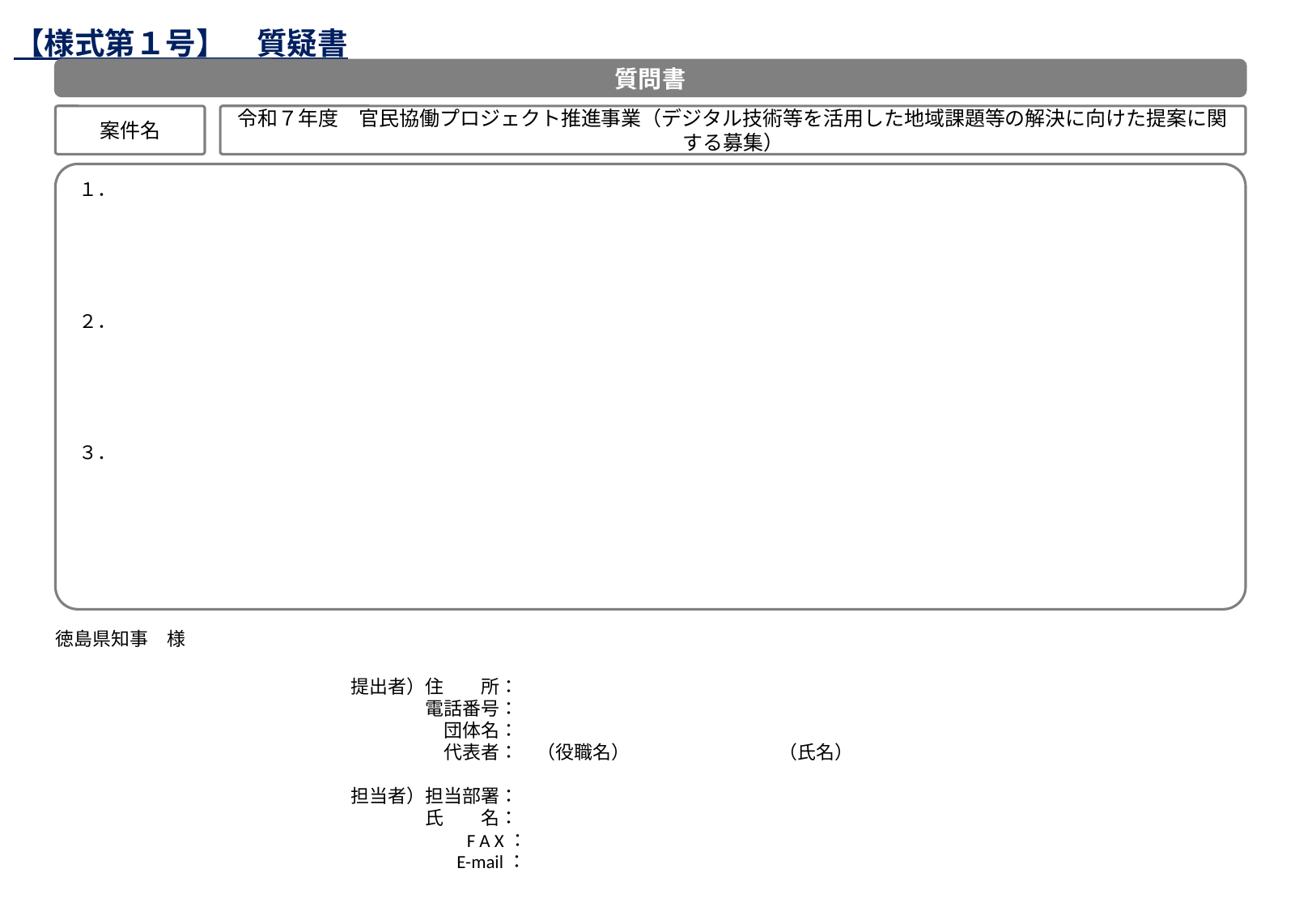

【様式第１号】　質疑書
提案フォーマット案
質問書
案件名
令和７年度　官民協働プロジェクト推進事業（デジタル技術等を活用した地域課題等の解決に向けた提案に関する募集）

１．

２．

３．
徳島県知事　様
提出者）住　　所：
　　　　電話番号：
　　　　　団体名：
　　　　　代表者：　（役職名）　　　　　　　　（氏名）

担当者）担当部署：
　　　　氏　　名：
　　　　　　F A X：
　　　　　  E-mail：